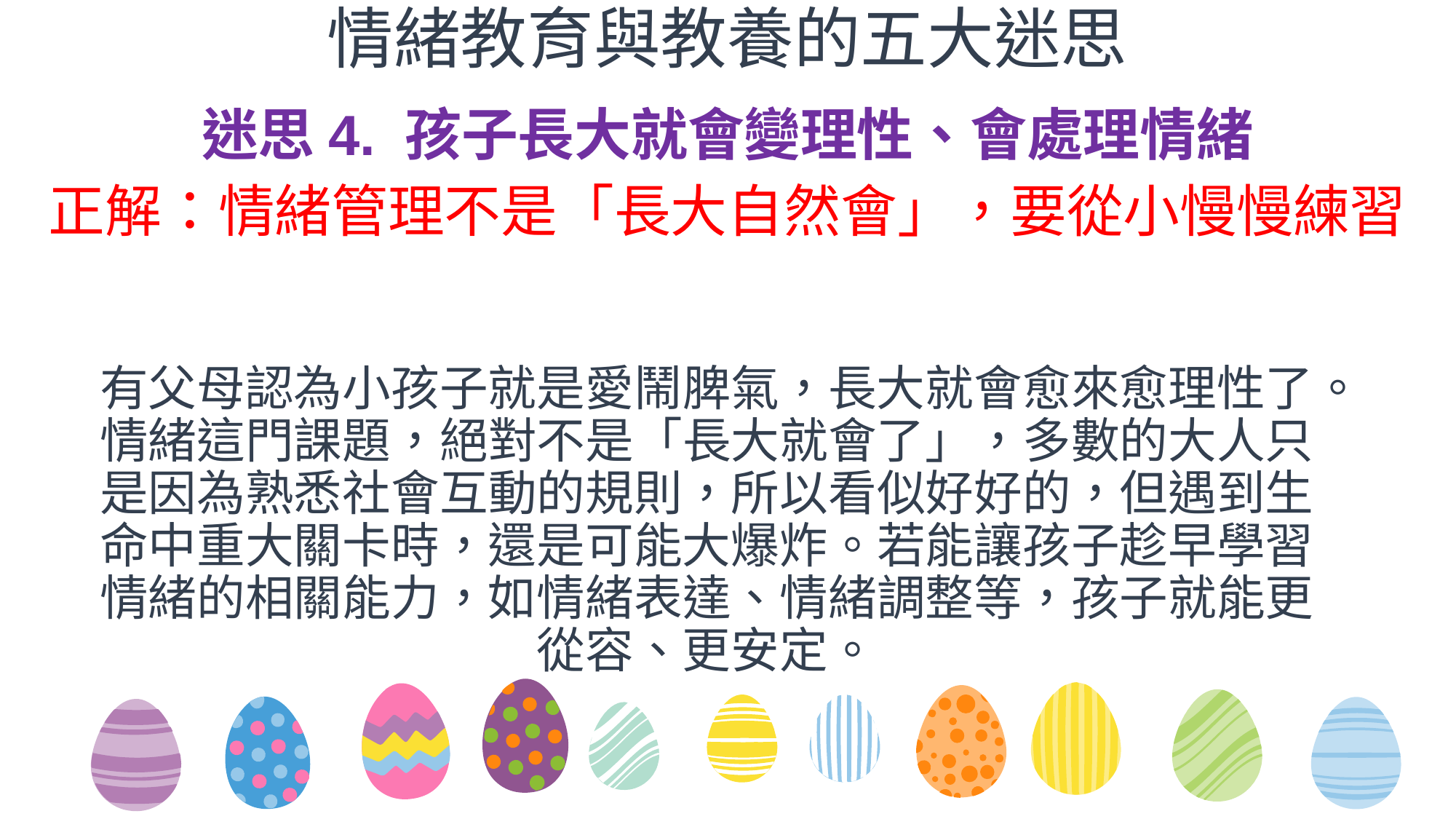

情緒教育與教養的五大迷思
迷思4. 孩子長大就會變理性、會處理情緒
正解：情緒管理不是「長大自然會」，要從小慢慢練習

有父母認為小孩子就是愛鬧脾氣，長大就會愈來愈理性了。情緒這門課題，絕對不是「長大就會了」，多數的大人只是因為熟悉社會互動的規則，所以看似好好的，但遇到生命中重大關卡時，還是可能大爆炸。若能讓孩子趁早學習情緒的相關能力，如情緒表達、情緒調整等，孩子就能更從容、更安定。